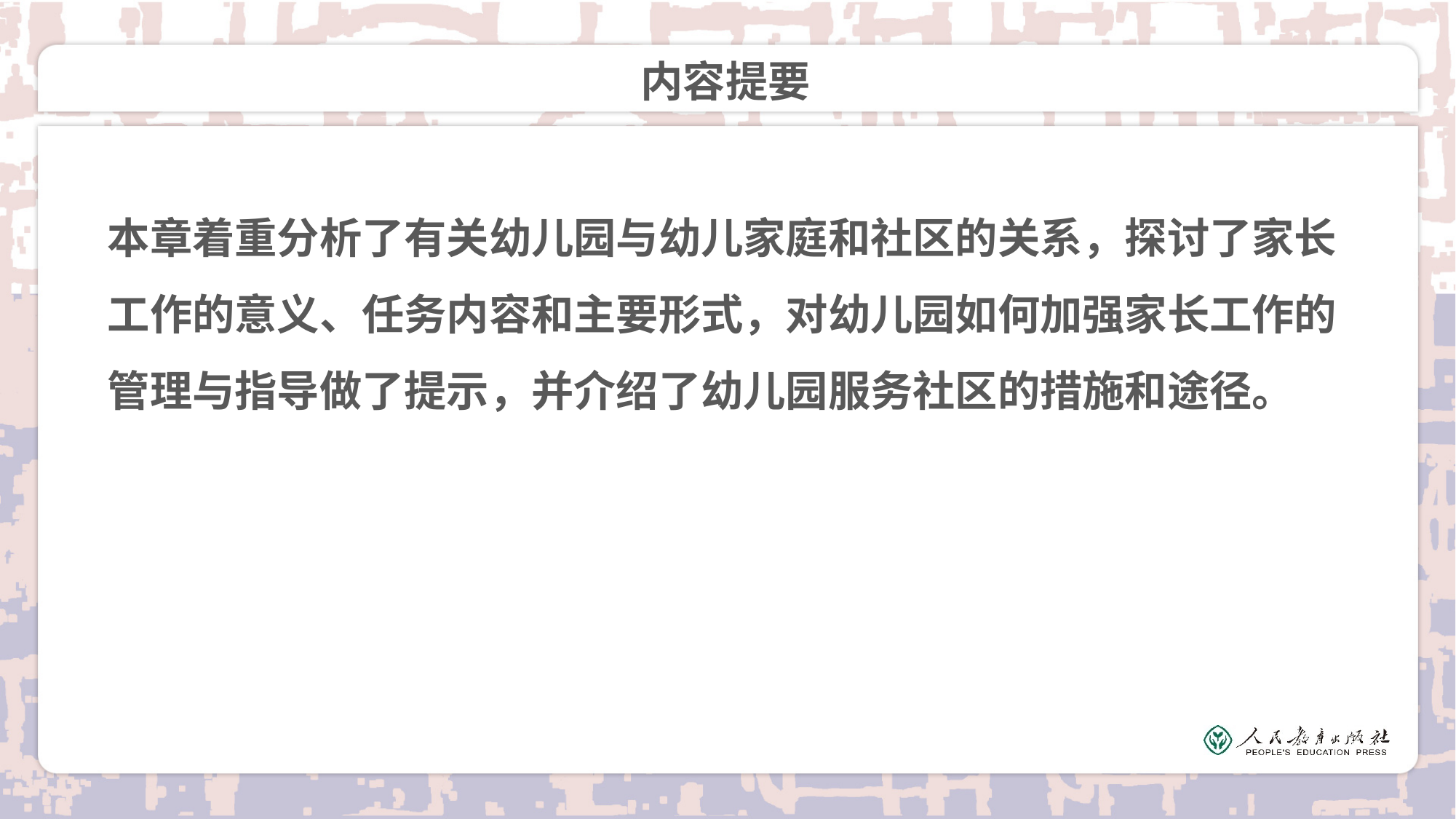

# 内容提要
本章着重分析了有关幼儿园与幼儿家庭和社区的关系，探讨了家长工作的意义、任务内容和主要形式，对幼儿园如何加强家长工作的管理与指导做了提示，并介绍了幼儿园服务社区的措施和途径。